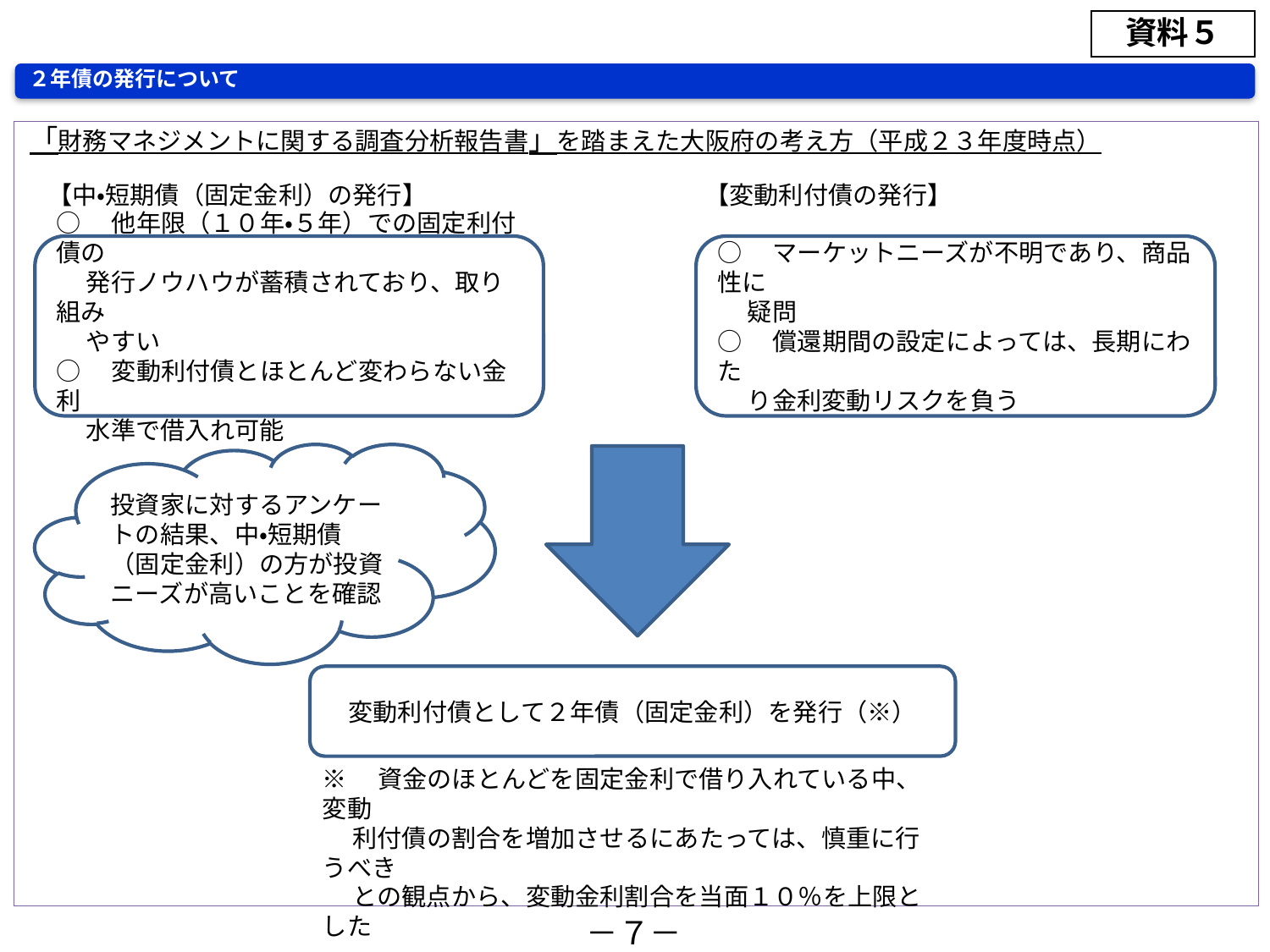

資料５
２年債の発行について
「財務マネジメントに関する調査分析報告書」を踏まえた大阪府の考え方（平成２３年度時点）

【中・短期債（固定金利）の発行】
【変動利付債の発行】
○　他年限（１０年・５年）での固定利付債の
　 発行ノウハウが蓄積されており、取り組み
　 やすい
○　変動利付債とほとんど変わらない金利
　 水準で借入れ可能
○　マーケットニーズが不明であり、商品性に
　 疑問
○　償還期間の設定によっては、長期にわた
　 り金利変動リスクを負う
投資家に対するアンケートの結果、中・短期債（固定金利）の方が投資ニーズが高いことを確認

変動利付債として２年債（固定金利）を発行（※）
※　資金のほとんどを固定金利で借り入れている中、変動
　 利付債の割合を増加させるにあたっては、慎重に行うべき
　 との観点から、変動金利割合を当面１０％を上限とした
－７－